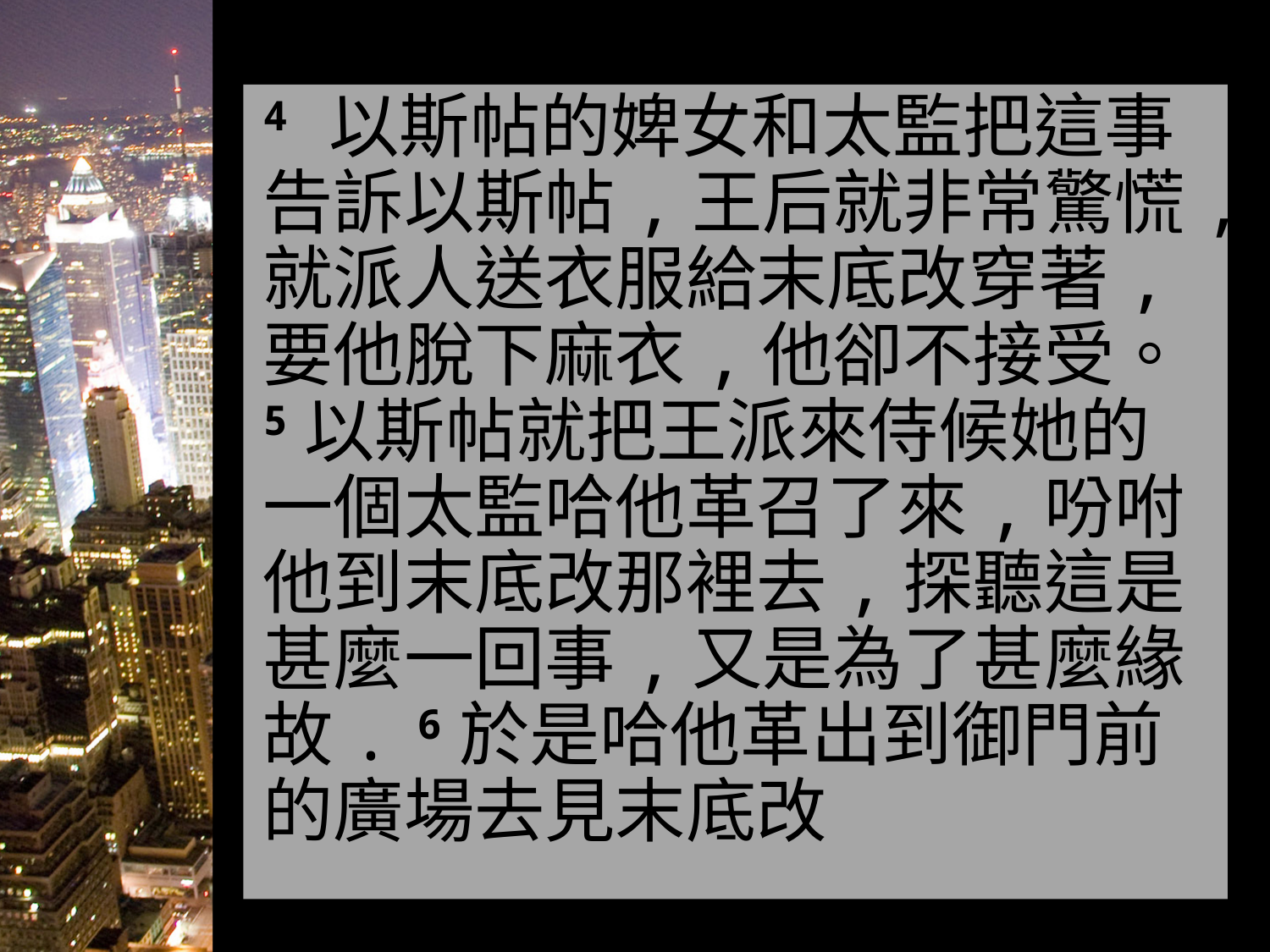

4 以斯帖的婢女和太監把這事告訴以斯帖,王后就非常驚慌,就派人送衣服給末底改穿著,要他脫下麻衣,他卻不接受。5以斯帖就把王派來侍候她的一個太監哈他革召了來,吩咐他到末底改那裡去,探聽這是甚麼一回事,又是為了甚麼緣故. 6於是哈他革出到御門前的廣場去見末底改